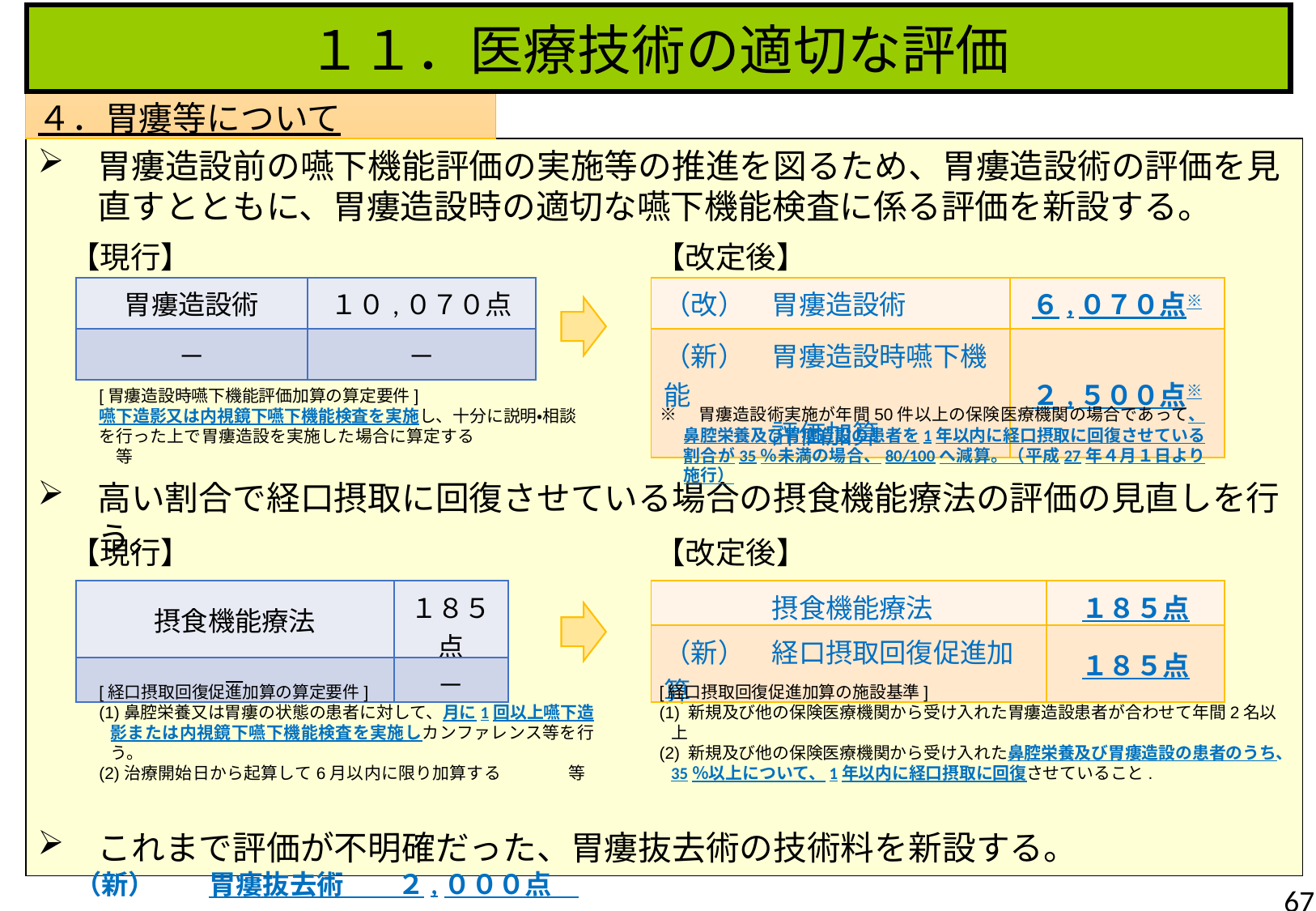

１１．医療技術の適切な評価
４．胃瘻等について
胃瘻造設前の嚥下機能評価の実施等の推進を図るため、胃瘻造設術の評価を見直すとともに、胃瘻造設時の適切な嚥下機能検査に係る評価を新設する。

高い割合で経口摂取に回復させている場合の摂食機能療法の評価の見直しを行う。

これまで評価が不明確だった、胃瘻抜去術の技術料を新設する。
     （新）　　胃瘻抜去術　　２,０００点

【現行】
【改定後】
| 胃瘻造設術 | １０,０７０点 |
| --- | --- |
| － | － |
| （改）　胃瘻造設術 | ６,０７０点※ |
| --- | --- |
| （新）　胃瘻造設時嚥下機能 　　　　評価加算 | ２,５００点※ |

[胃瘻造設時嚥下機能評価加算の算定要件]
嚥下造影又は内視鏡下嚥下機能検査を実施し、十分に説明・相談を行った上で胃瘻造設を実施した場合に算定する　　　　　　　等
※　胃瘻造設術実施が年間50件以上の保険医療機関の場合であって、鼻腔栄養及び胃瘻造設の患者を1年以内に経口摂取に回復させている割合が35％未満の場合、80/100へ減算。（平成27年４月１日より施行）
【現行】
【改定後】
| 摂食機能療法 | １８５点 |
| --- | --- |
| － | － |
| 摂食機能療法 | １８５点 |
| --- | --- |
| （新）　経口摂取回復促進加算 | １８５点 |

[経口摂取回復促進加算の算定要件]
(1)鼻腔栄養又は胃瘻の状態の患者に対して、月に1回以上嚥下造影または内視鏡下嚥下機能検査を実施しカンファレンス等を行う。
(2)治療開始日から起算して6月以内に限り加算する        　　等
[経口摂取回復促進加算の施設基準]
(1) 新規及び他の保険医療機関から受け入れた胃瘻造設患者が合わせて年間2名以上
(2) 新規及び他の保険医療機関から受け入れた鼻腔栄養及び胃瘻造設の患者のうち、35％以上について、1年以内に経口摂取に回復させていること.

67